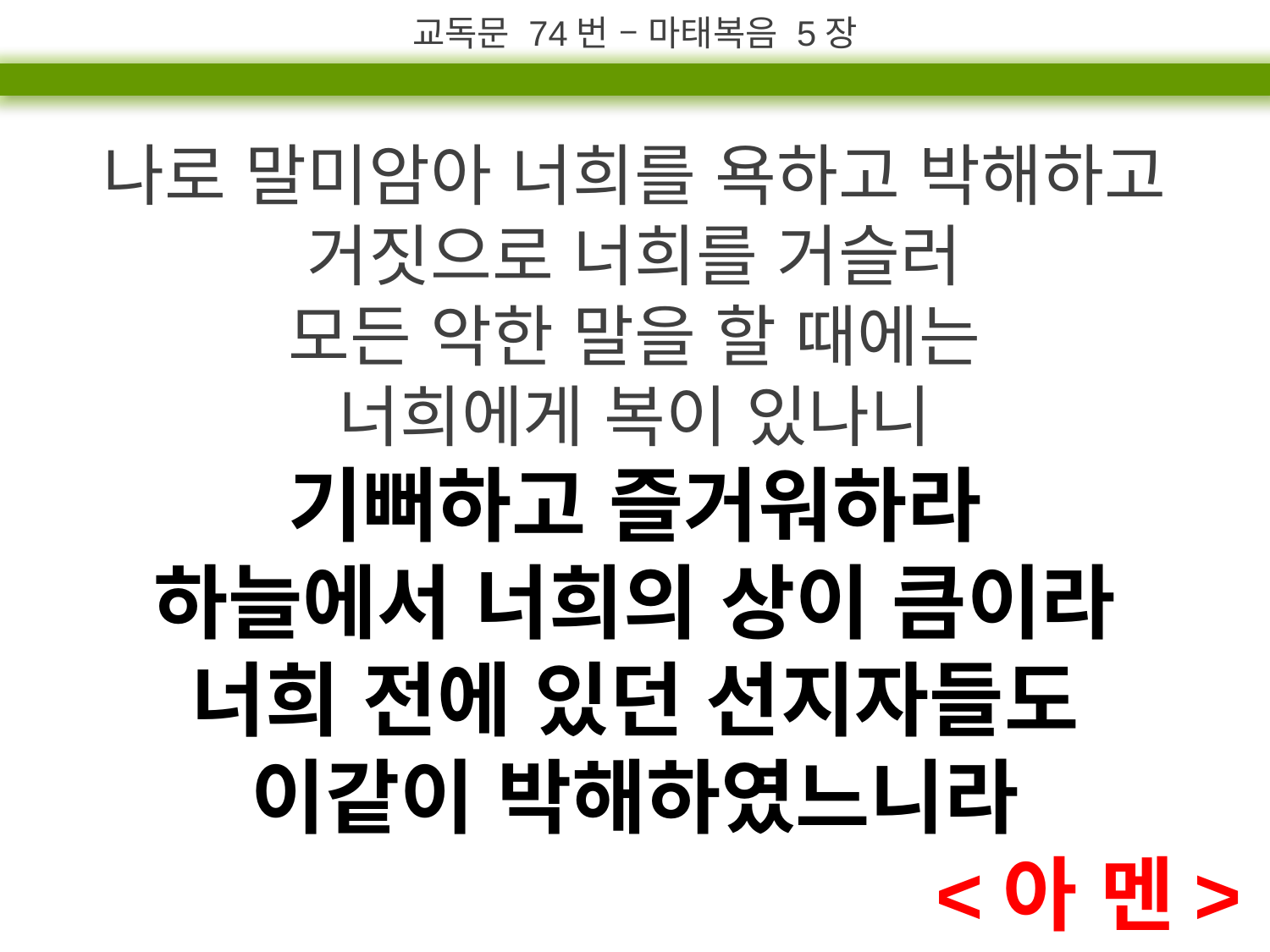

교독문 74번 – 마태복음 5장

나로 말미암아 너희를 욕하고 박해하고
거짓으로 너희를 거슬러
모든 악한 말을 할 때에는
너희에게 복이 있나니
기뻐하고 즐거워하라
하늘에서 너희의 상이 큼이라
너희 전에 있던 선지자들도
이같이 박해하였느니라
<아 멘>